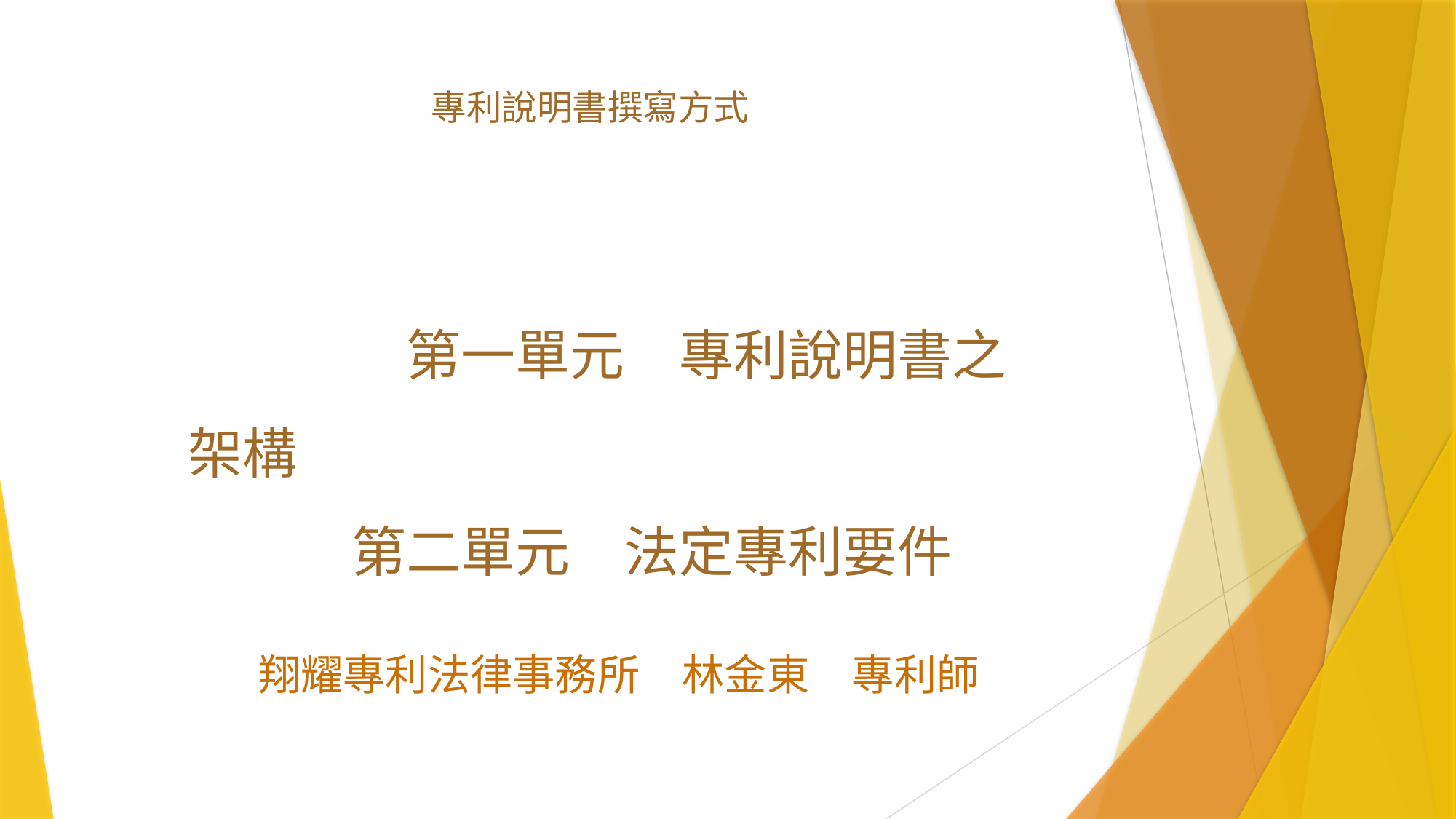

# 專利說明書撰寫方式
		第一單元　專利說明書之架構
	　第二單元　法定專利要件
翔耀專利法律事務所　林金東　專利師